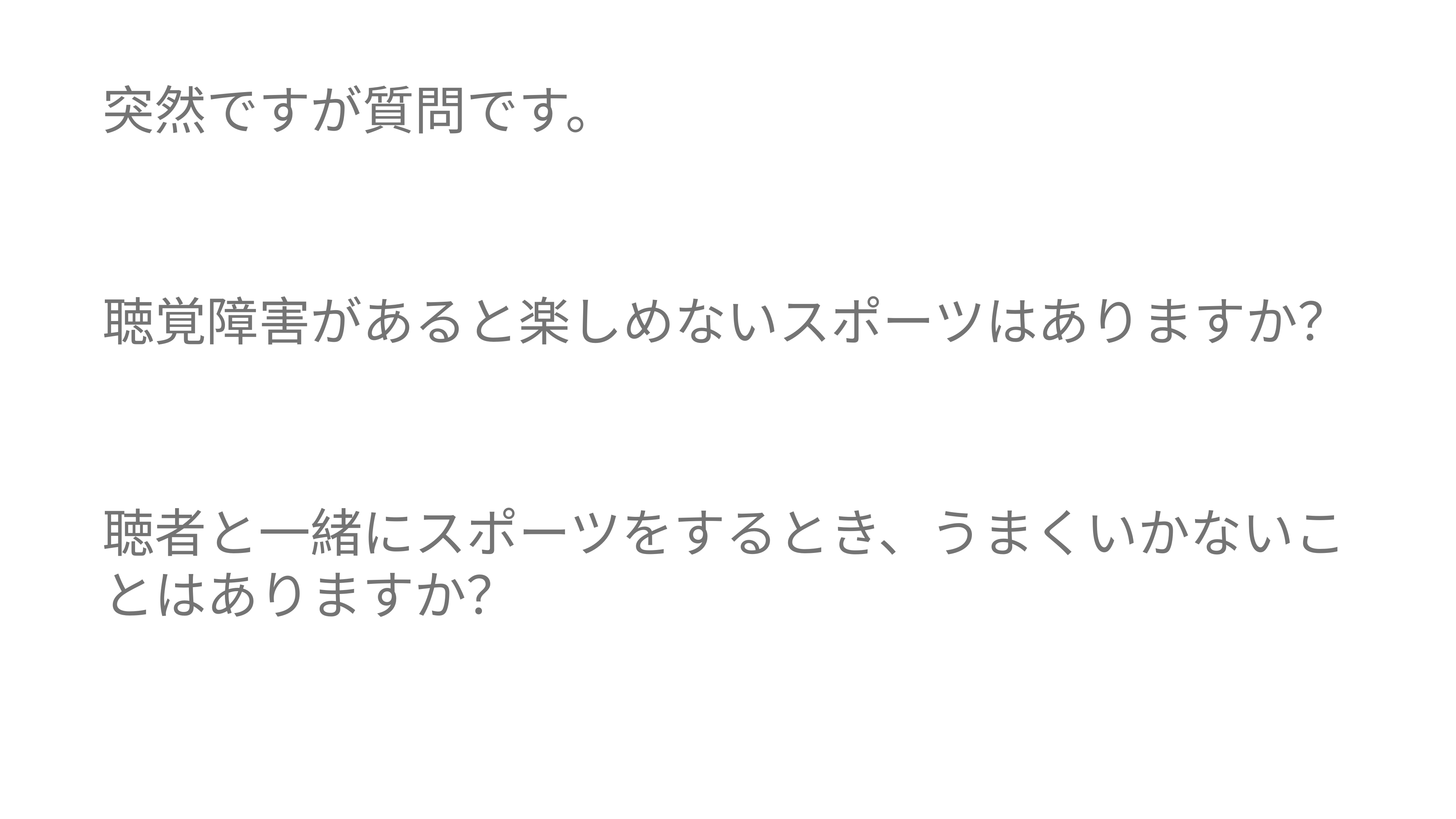

突然ですが質問です。

聴覚障害があると楽しめないスポーツはありますか？

聴者と一緒にスポーツをするとき、うまくいかないことはありますか？